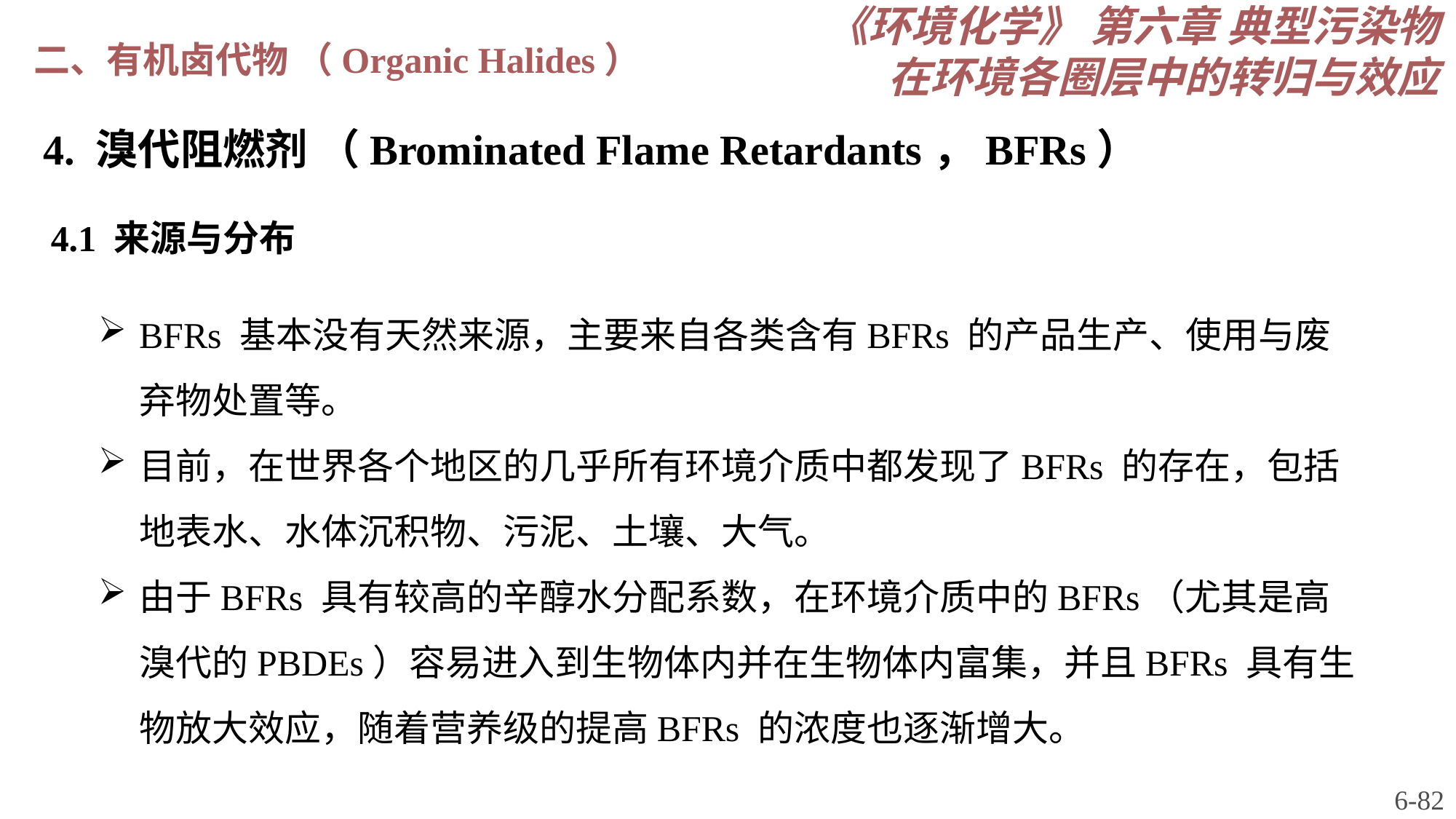

《环境化学》 第六章 典型污染物在环境各圈层中的转归与效应
二、有机卤代物 （Organic Halides）
4. 溴代阻燃剂 （Brominated Flame Retardants，BFRs）
4.1 来源与分布
BFRs 基本没有天然来源，主要来自各类含有BFRs 的产品生产、使用与废弃物处置等。
目前，在世界各个地区的几乎所有环境介质中都发现了BFRs 的存在，包括地表水、水体沉积物、污泥、土壤、大气。
由于BFRs 具有较高的辛醇水分配系数，在环境介质中的BFRs（尤其是高溴代的PBDEs）容易进入到生物体内并在生物体内富集，并且BFRs 具有生物放大效应，随着营养级的提高BFRs 的浓度也逐渐增大。
6-82